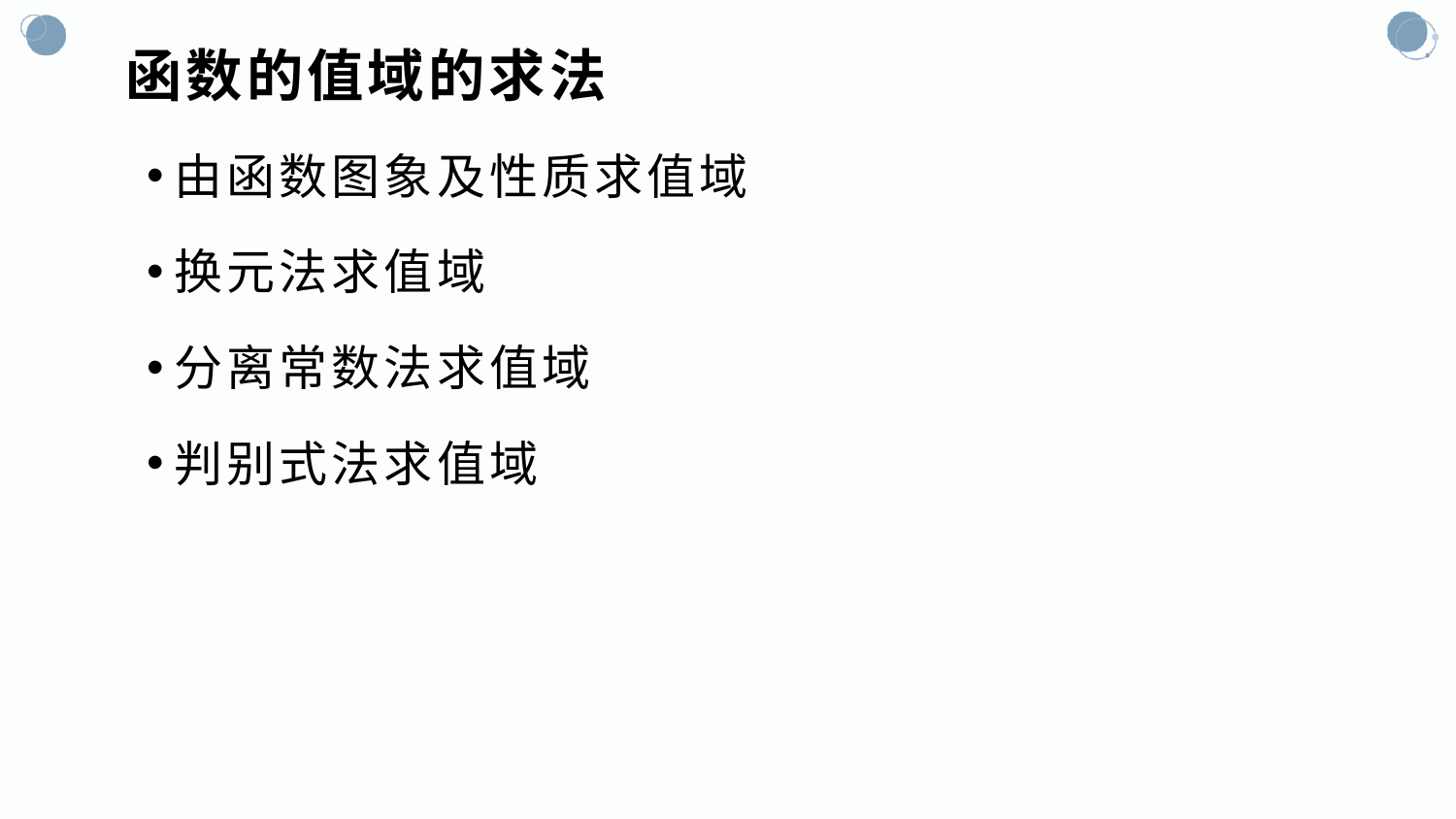

# 函数的值域的求法
由函数图象及性质求值域
换元法求值域
分离常数法求值域
判别式法求值域